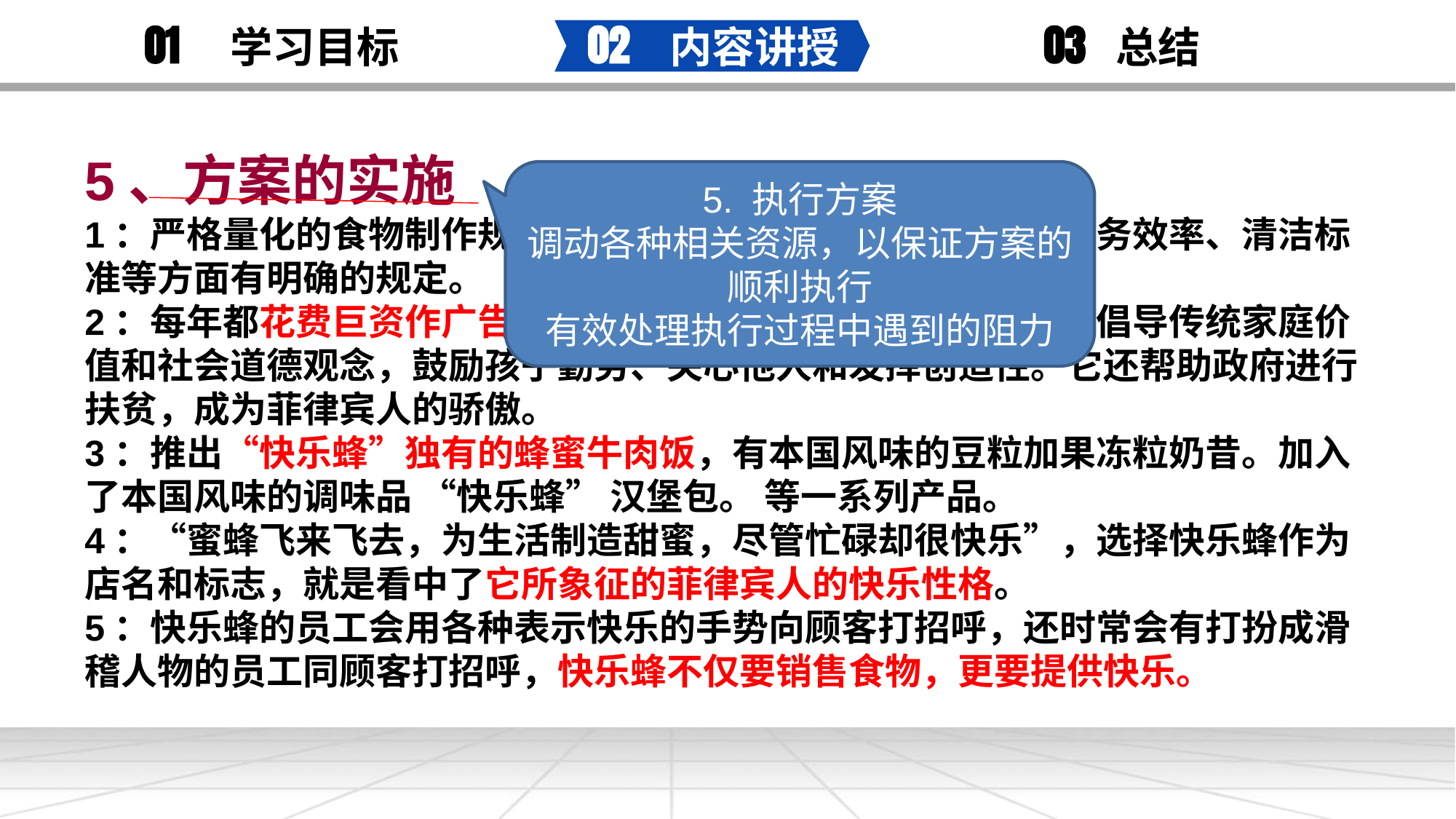

02   内容讲授
03  总结
01    学习目标

明 年 工 作 计 划
5、方案的实施
1：严格量化的食物制作规范、对员工进行三个月的培训，在服务效率、清洁标准等方面有明确的规定。
2：每年都花费巨资作广告并进行宣传活动。它在菲律宾人中间倡导传统家庭价值和社会道德观念，鼓励孩子勤劳、关心他人和发挥创造性。它还帮助政府进行扶贫，成为菲律宾人的骄傲。
3：推出“快乐蜂”独有的蜂蜜牛肉饭，有本国风味的豆粒加果冻粒奶昔。加入了本国风味的调味品 “快乐蜂” 汉堡包。 等一系列产品。
4：“蜜蜂飞来飞去，为生活制造甜蜜，尽管忙碌却很快乐”，选择快乐蜂作为店名和标志，就是看中了它所象征的菲律宾人的快乐性格。
5：快乐蜂的员工会用各种表示快乐的手势向顾客打招呼，还时常会有打扮成滑稽人物的员工同顾客打招呼，快乐蜂不仅要销售食物，更要提供快乐。
5. 执行方案
调动各种相关资源，以保证方案的顺利执行
有效处理执行过程中遇到的阻力